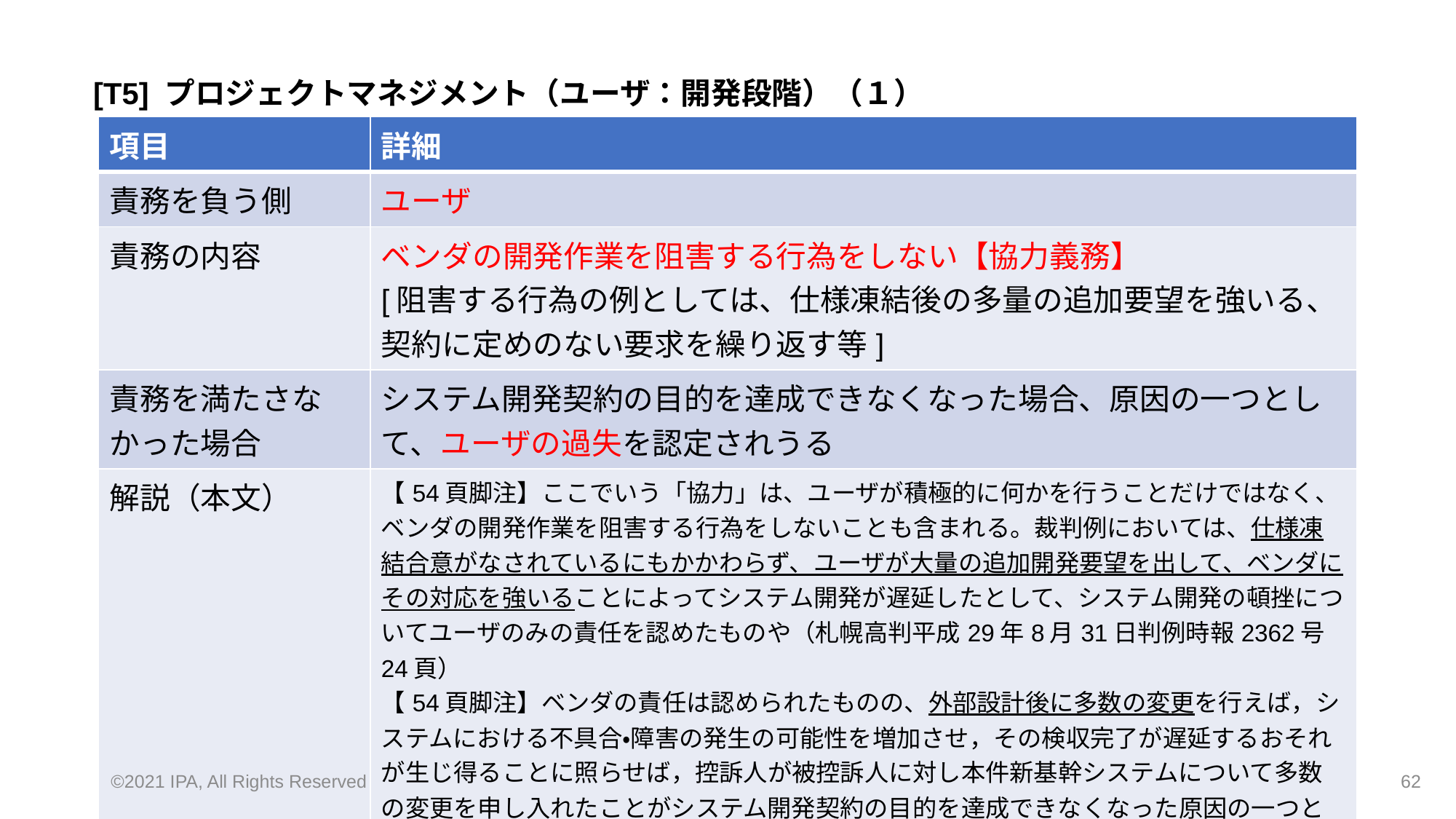

[T5] プロジェクトマネジメント（ユーザ：開発段階）（１）
| 項目 | 詳細 |
| --- | --- |
| 責務を負う側 | ユーザ |
| 責務の内容 | ベンダの開発作業を阻害する行為をしない【協力義務】 [阻害する行為の例としては、仕様凍結後の多量の追加要望を強いる、契約に定めのない要求を繰り返す等] |
| 責務を満たさなかった場合 | システム開発契約の目的を達成できなくなった場合、原因の一つとして、ユーザの過失を認定されうる |
| 解説（本文） | 【54頁脚注】ここでいう「協力」は、ユーザが積極的に何かを行うことだけではなく、ベンダの開発作業を阻害する行為をしないことも含まれる。裁判例においては、仕様凍結合意がなされているにもかかわらず、ユーザが大量の追加開発要望を出して、ベンダにその対応を強いることによってシステム開発が遅延したとして、システム開発の頓挫についてユーザのみの責任を認めたものや（札幌高判平成29年8月31日判例時報2362号24頁） 【54頁脚注】ベンダの責任は認められたものの、外部設計後に多数の変更を行えば，システムにおける不具合・障害の発生の可能性を増加させ，その検収完了が遅延するおそれが生じ得ることに照らせば，控訴人が被控訴人に対し本件新基幹システムについて多数の変更を申し入れたことがシステム開発契約の目的を達成できなくなった原因の一つとして、ユーザの過失を認定したもの（東京高判平成26年1月15日公刊物未掲載（平成25年（ネ）第3952号・平成25年（ネ）第5742号））もある。 |
©2021 IPA, All Rights Reserved
62